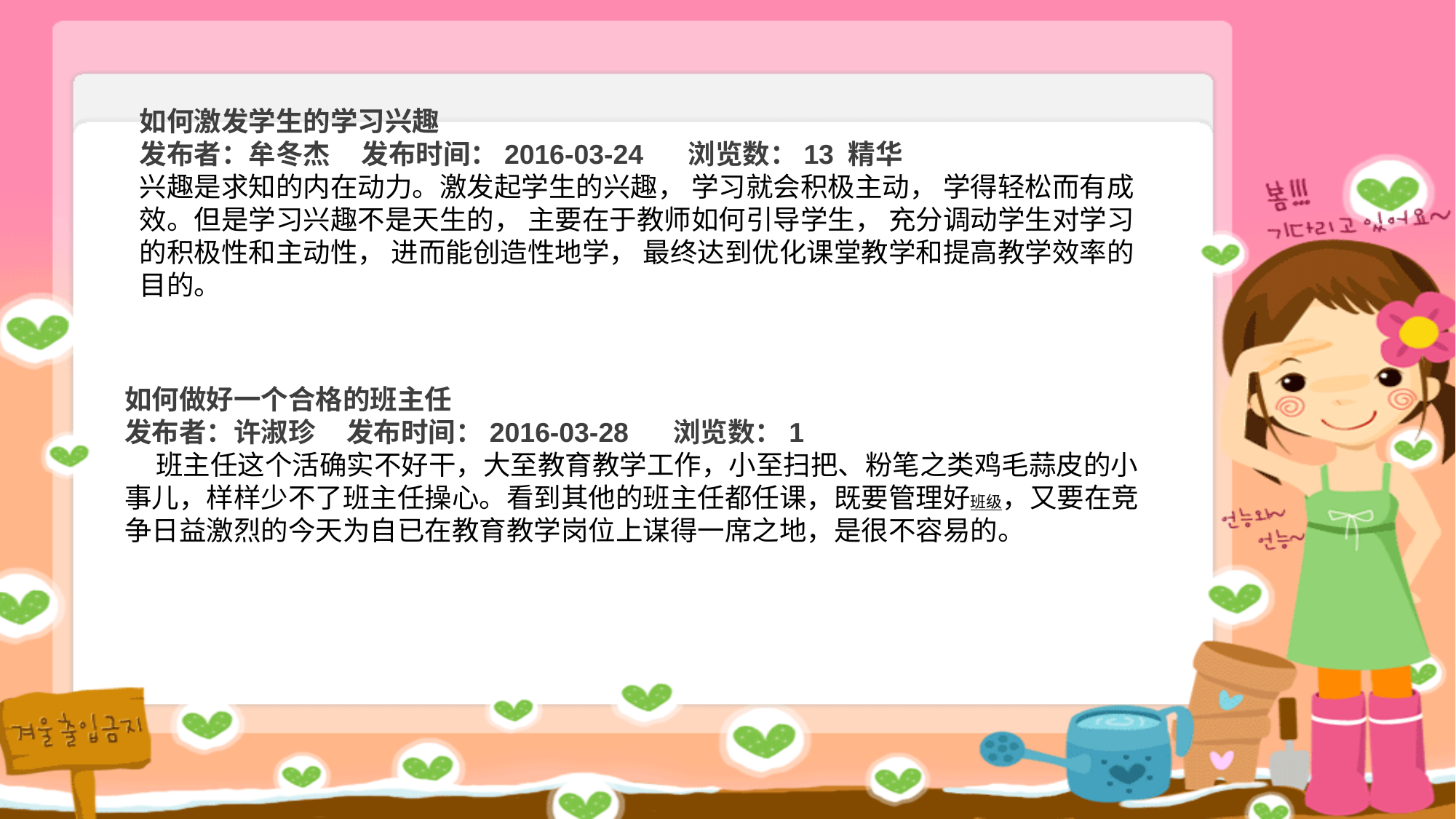

如何激发学生的学习兴趣
发布者：牟冬杰     发布时间：2016-03-24     浏览数：13 精华
兴趣是求知的内在动力。激发起学生的兴趣， 学习就会积极主动， 学得轻松而有成效。但是学习兴趣不是天生的， 主要在于教师如何引导学生， 充分调动学生对学习的积极性和主动性， 进而能创造性地学， 最终达到优化课堂教学和提高教学效率的目的。
如何做好一个合格的班主任
发布者：许淑珍     发布时间：2016-03-28     浏览数：1
    班主任这个活确实不好干，大至教育教学工作，小至扫把、粉笔之类鸡毛蒜皮的小事儿，样样少不了班主任操心。看到其他的班主任都任课，既要管理好班级，又要在竞争日益激烈的今天为自已在教育教学岗位上谋得一席之地，是很不容易的。